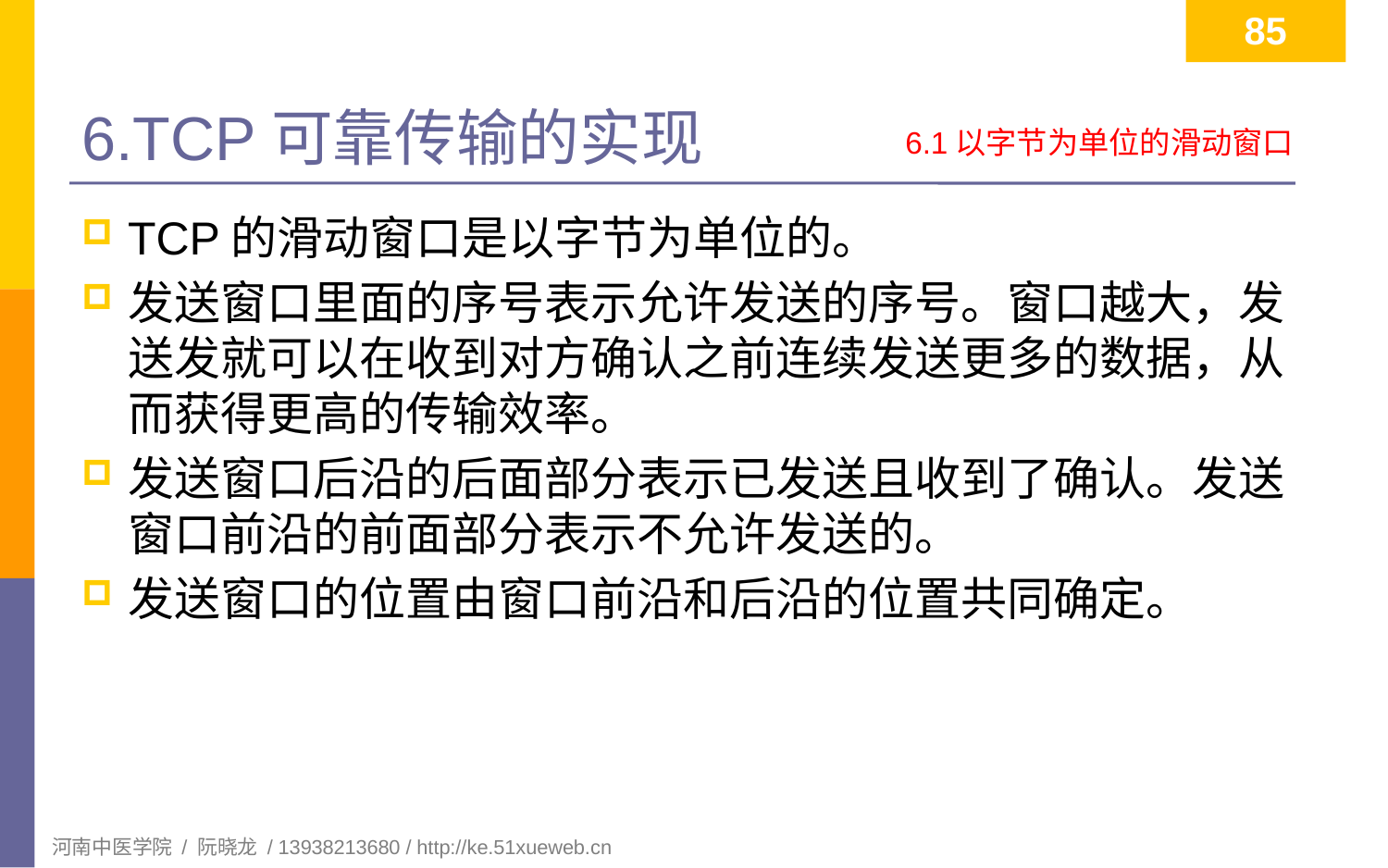

85
# 6.TCP可靠传输的实现
6.1以字节为单位的滑动窗口
TCP的滑动窗口是以字节为单位的。
发送窗口里面的序号表示允许发送的序号。窗口越大，发送发就可以在收到对方确认之前连续发送更多的数据，从而获得更高的传输效率。
发送窗口后沿的后面部分表示已发送且收到了确认。发送窗口前沿的前面部分表示不允许发送的。
发送窗口的位置由窗口前沿和后沿的位置共同确定。